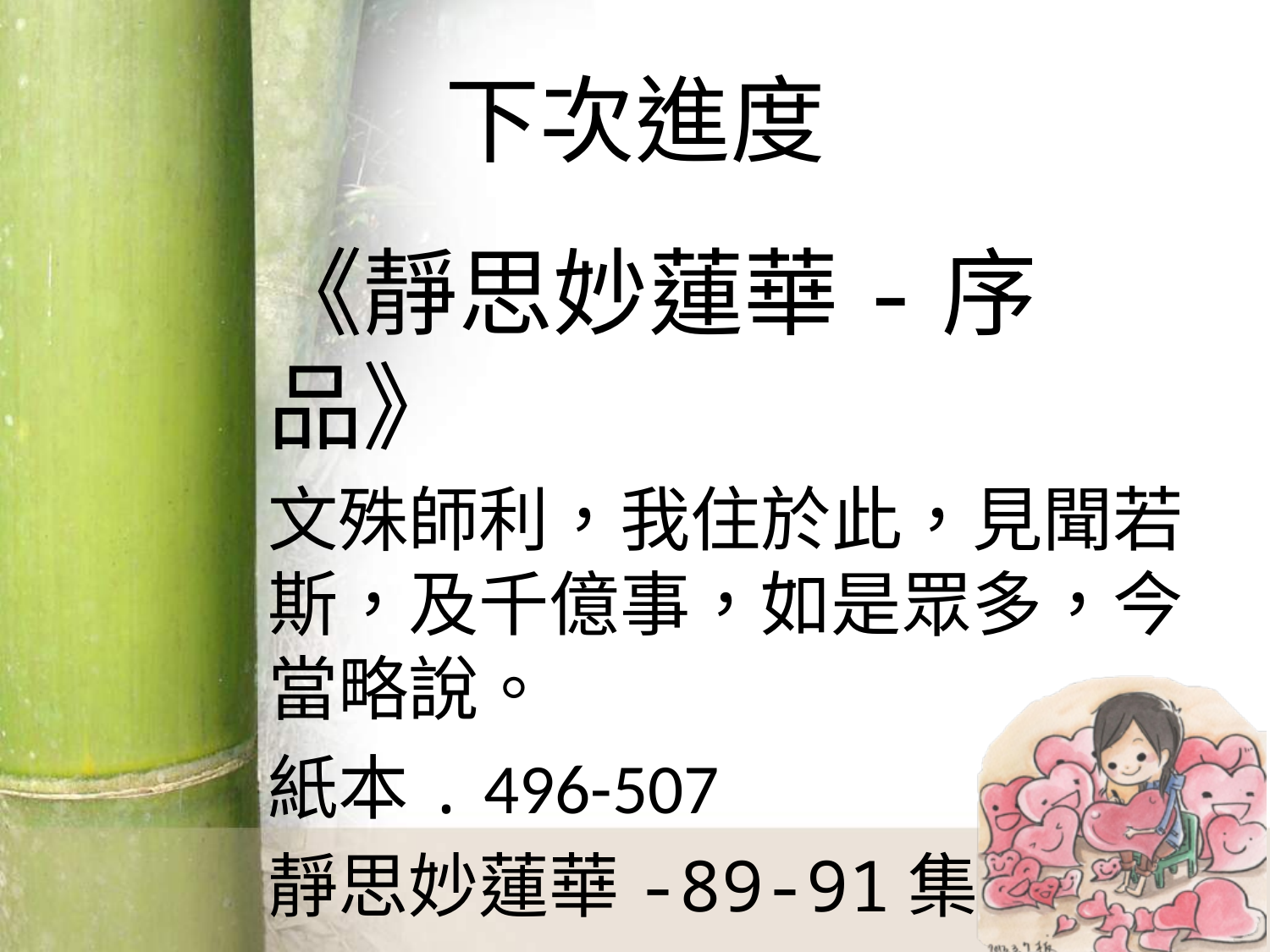

# 下次進度
《靜思妙蓮華-序品》
文殊師利，我住於此，見聞若斯，及千億事，如是眾多，今當略說。
紙本. 496-507
靜思妙蓮華-89-91集